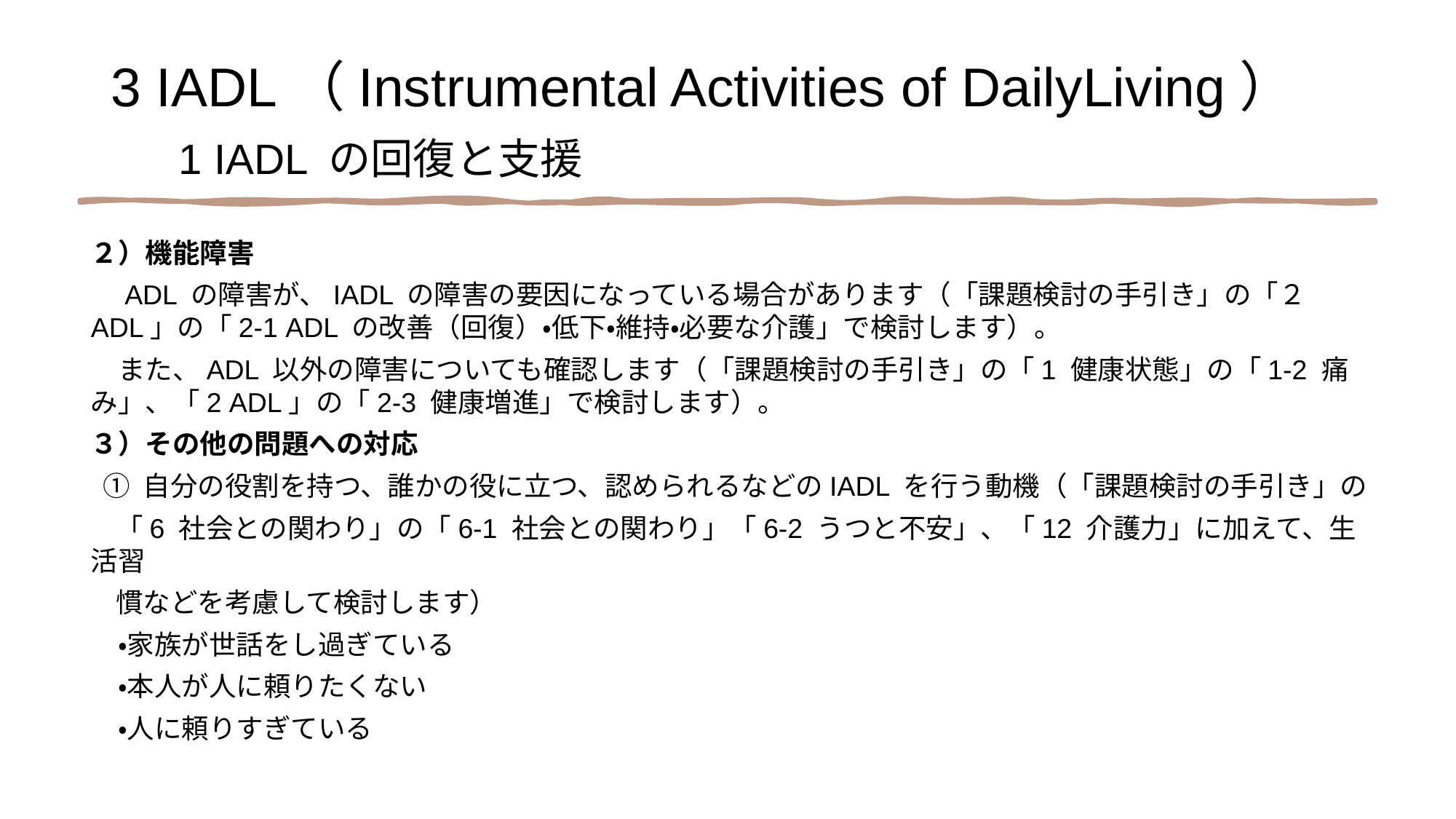

3 IADL（Instrumental Activities of DailyLiving）
　1 IADL の回復と支援

２）機能障害
　ADL の障害が、IADL の障害の要因になっている場合があります（「課題検討の手引き」の「２ ADL」の「2-1 ADL の改善（回復）・低下・維持・必要な介護」で検討します）。
　また、ADL 以外の障害についても確認します（「課題検討の手引き」の「1 健康状態」の「1-2 痛み」、「2 ADL」の「2-3 健康増進」で検討します）。
３）その他の問題への対応
  ① 自分の役割を持つ、誰かの役に立つ、認められるなどのIADL を行う動機（「課題検討の手引き」の
   「6 社会との関わり」の「6-1 社会との関わり」「6-2 うつと不安」、「12 介護力」に加えて、生活習
   慣などを考慮して検討します）
　・家族が世話をし過ぎている
　・本人が人に頼りたくない
　・人に頼りすぎている